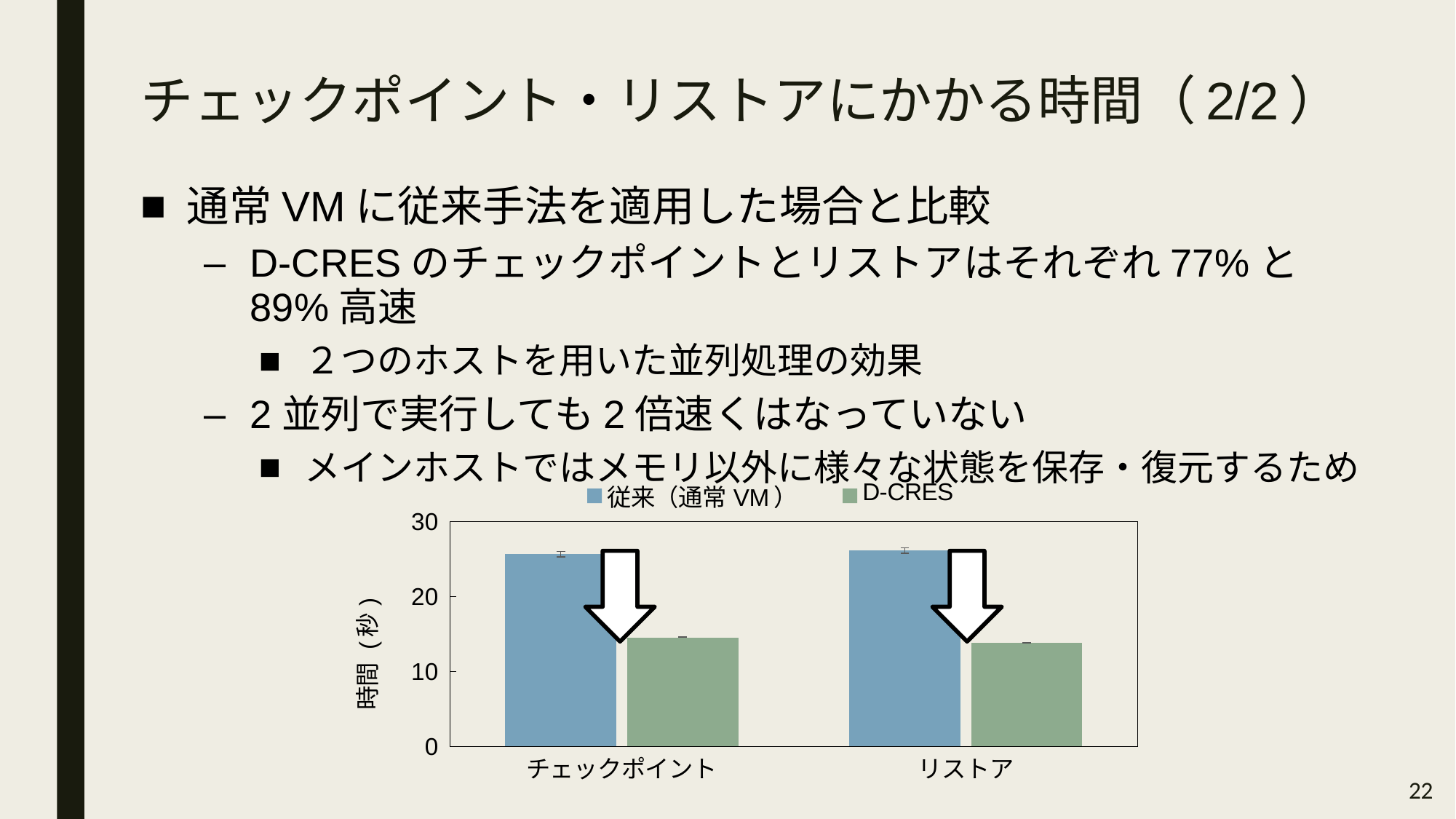

# チェックポイント・リストアにかかる時間（2/2）
通常VMに従来手法を適用した場合と比較
D-CRESのチェックポイントとリストアはそれぞれ77%と89%高速
２つのホストを用いた並列処理の効果
2並列で実行しても2倍速くはなっていない
メインホストではメモリ以外に様々な状態を保存・復元するため

### Chart

| Category | 従来（通常VM） | D-CRES |
|---|---|---|
| チェックポイント | 25.646 | 14.478 |
| リストア | 26.136 | 13.788 |

22